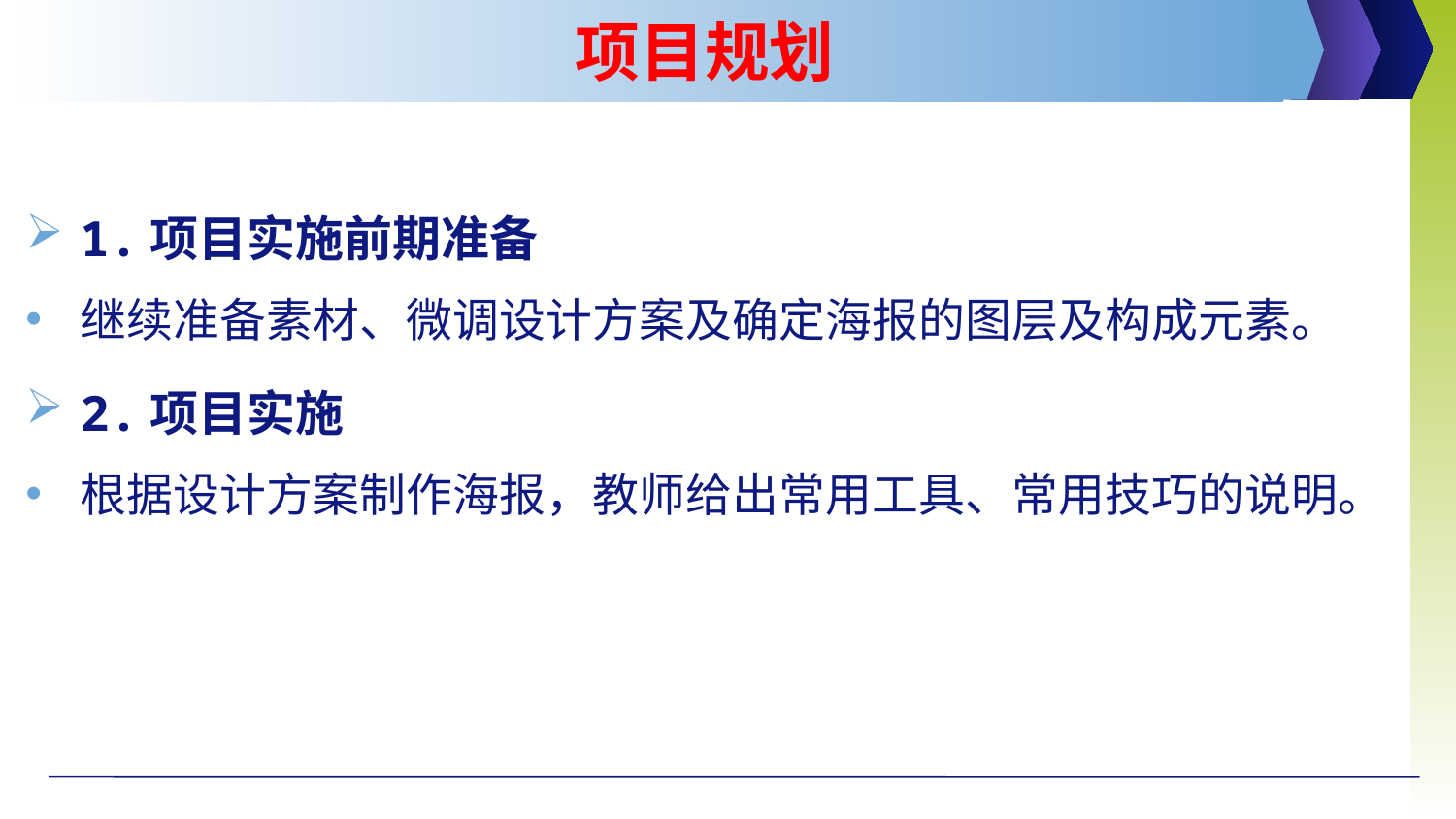

# 项目规划
1.项目实施前期准备
继续准备素材、微调设计方案及确定海报的图层及构成元素。
2.项目实施
根据设计方案制作海报，教师给出常用工具、常用技巧的说明。